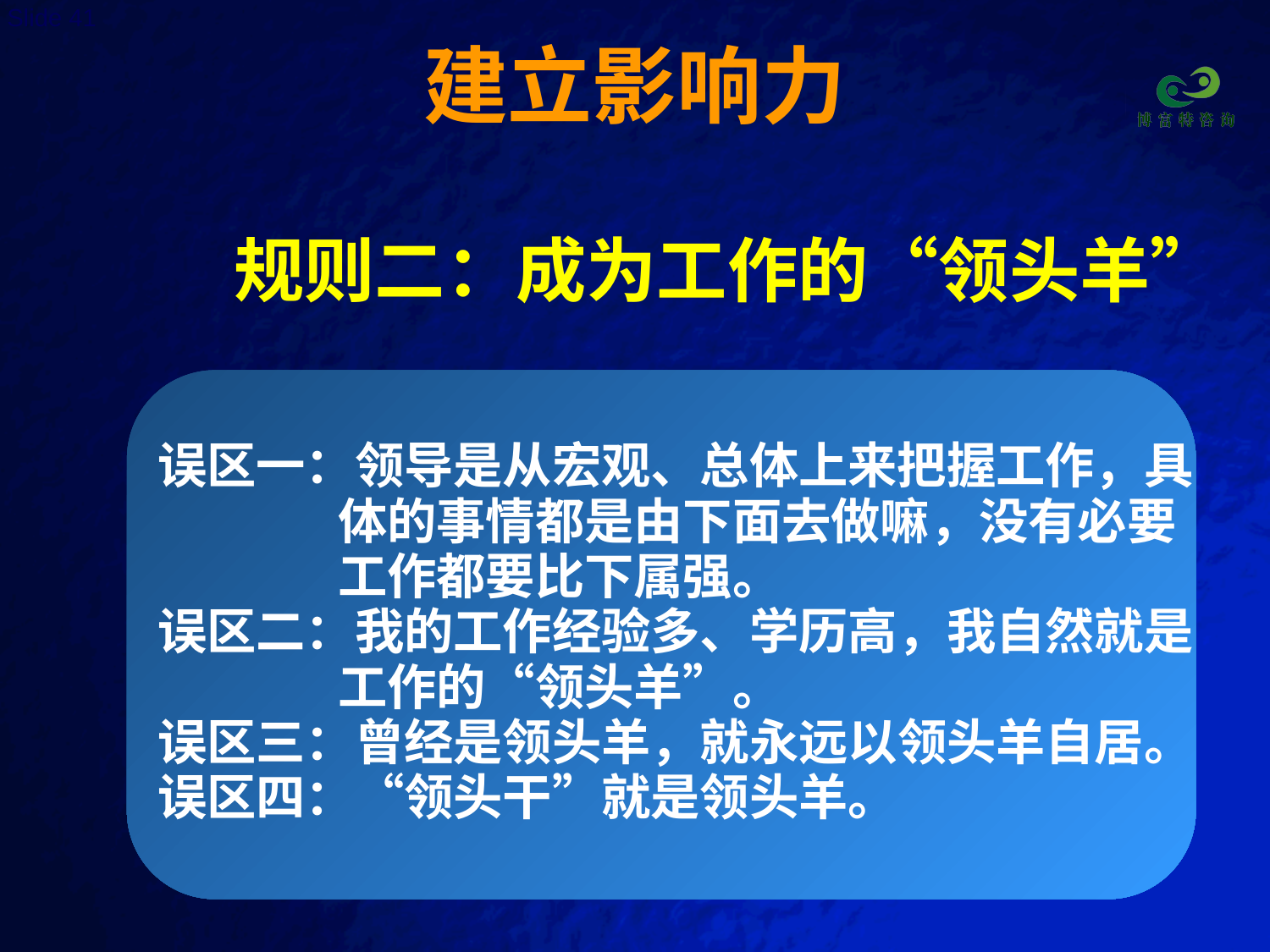

# 建立影响力
规则二：成为工作的“领头羊”

误区一：领导是从宏观、总体上来把握工作，具
               体的事情都是由下面去做嘛，没有必要
               工作都要比下属强。
误区二：我的工作经验多、学历高，我自然就是
               工作的“领头羊”。
误区三：曾经是领头羊，就永远以领头羊自居。
误区四：“领头干”就是领头羊。